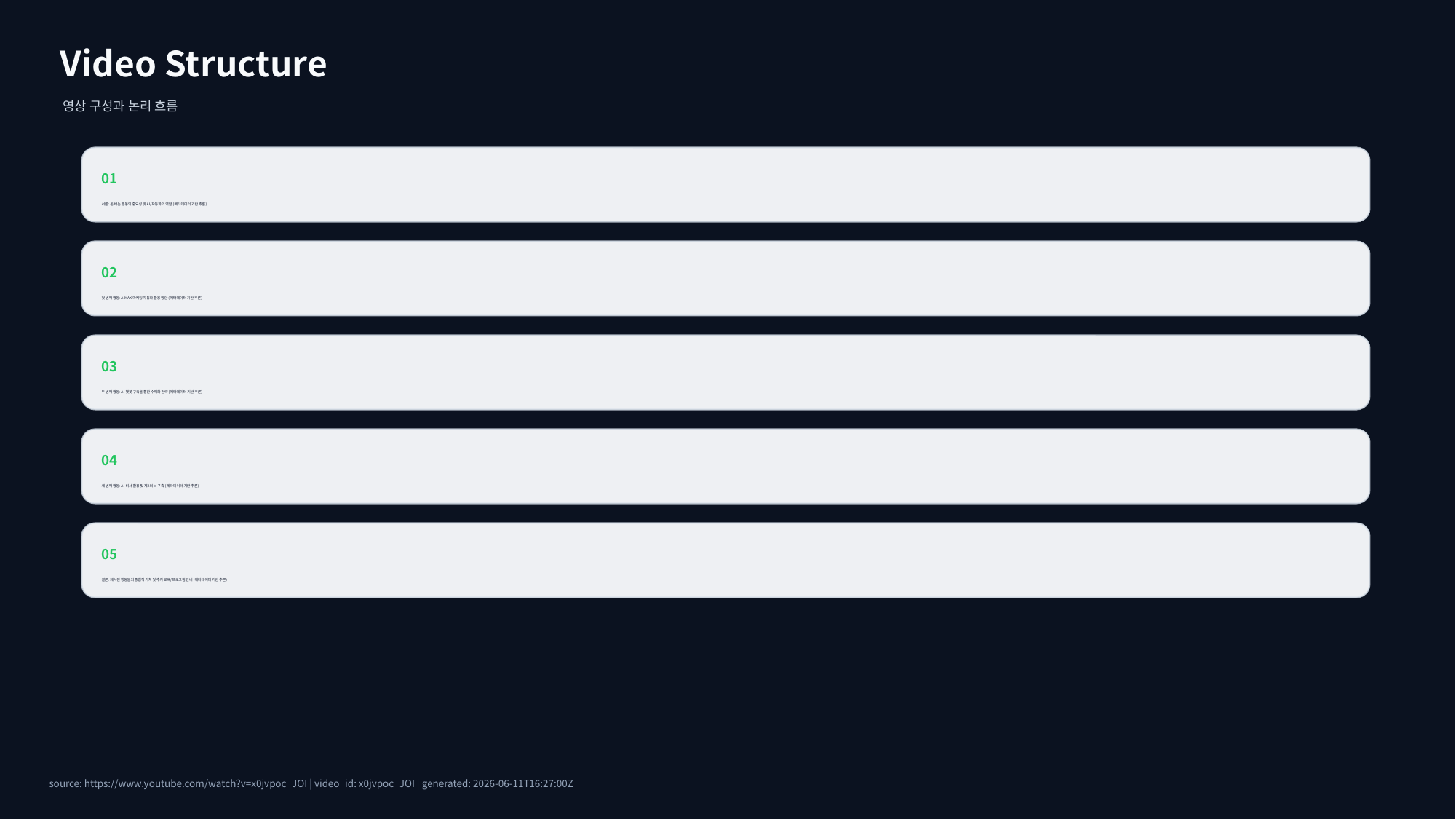

Video Structure
영상 구성과 논리 흐름

01
서론: 돈 버는 행동의 중요성 및 AI/자동화의 역할 (메타데이터 기반 추론)

02
첫 번째 행동: AIMAX 마케팅 자동화 활용 방안 (메타데이터 기반 추론)

03
두 번째 행동: AI 챗봇 구축을 통한 수익화 전략 (메타데이터 기반 추론)

04
세 번째 행동: AI 비서 활용 및 제2의 뇌 구축 (메타데이터 기반 추론)

05
결론: 제시된 행동들의 종합적 가치 및 추가 교육/프로그램 안내 (메타데이터 기반 추론)
source: https://www.youtube.com/watch?v=x0jvpoc_JOI | video_id: x0jvpoc_JOI | generated: 2026-06-11T16:27:00Z